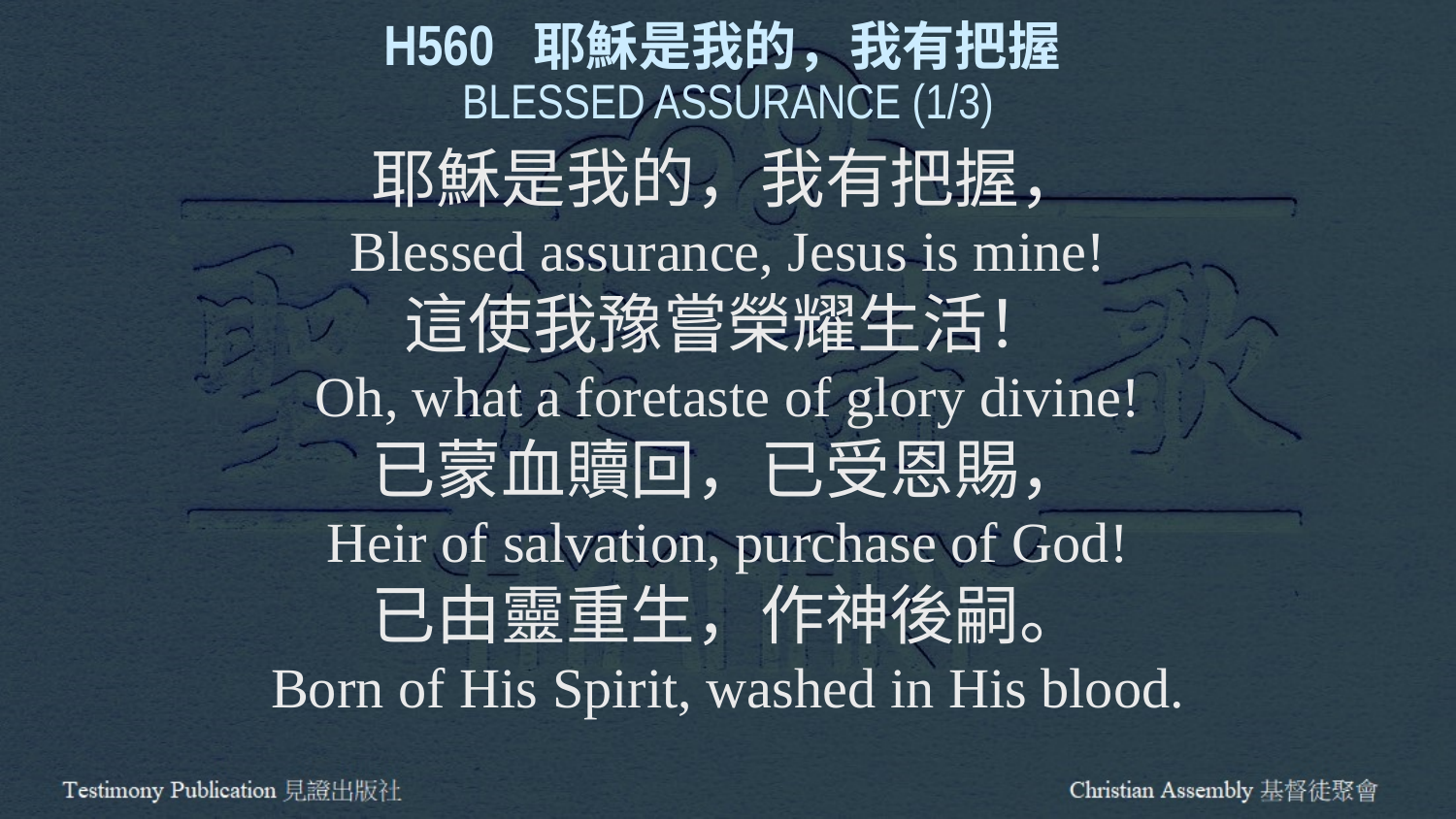

H560  耶穌是我的，我有把握
BLESSED ASSURANCE (1/3)
耶穌是我的，我有把握，
Blessed assurance, Jesus is mine!
這使我豫嘗榮耀生活！
Oh, what a foretaste of glory divine!
已蒙血贖回，已受恩賜，
Heir of salvation, purchase of God!
已由靈重生，作神後嗣。
Born of His Spirit, washed in His blood.